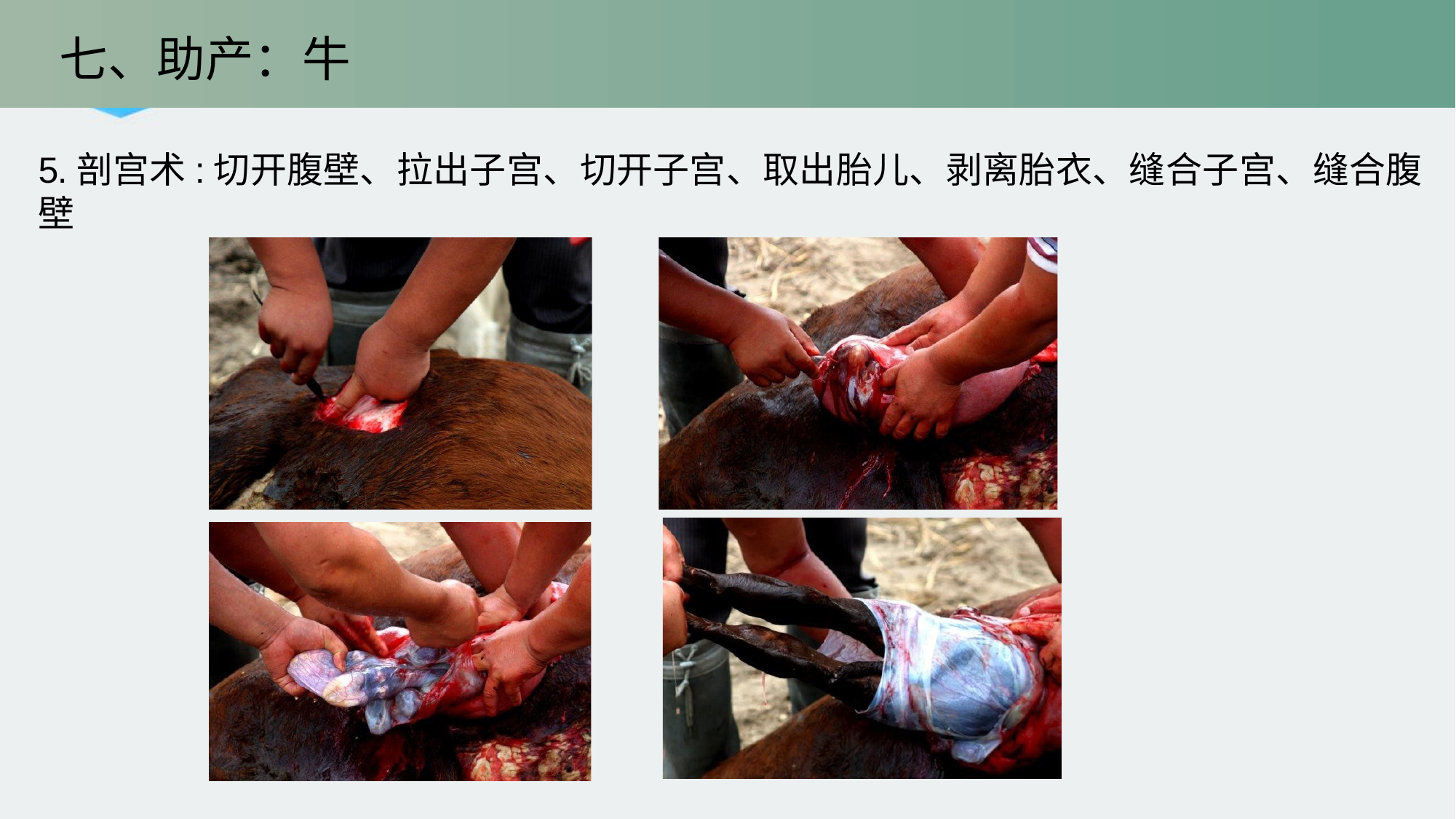

# 七、助产：牛
5.剖宫术:切开腹壁、拉出子宫、切开子宫、取出胎儿、剥离胎衣、缝合子宫、缝合腹壁